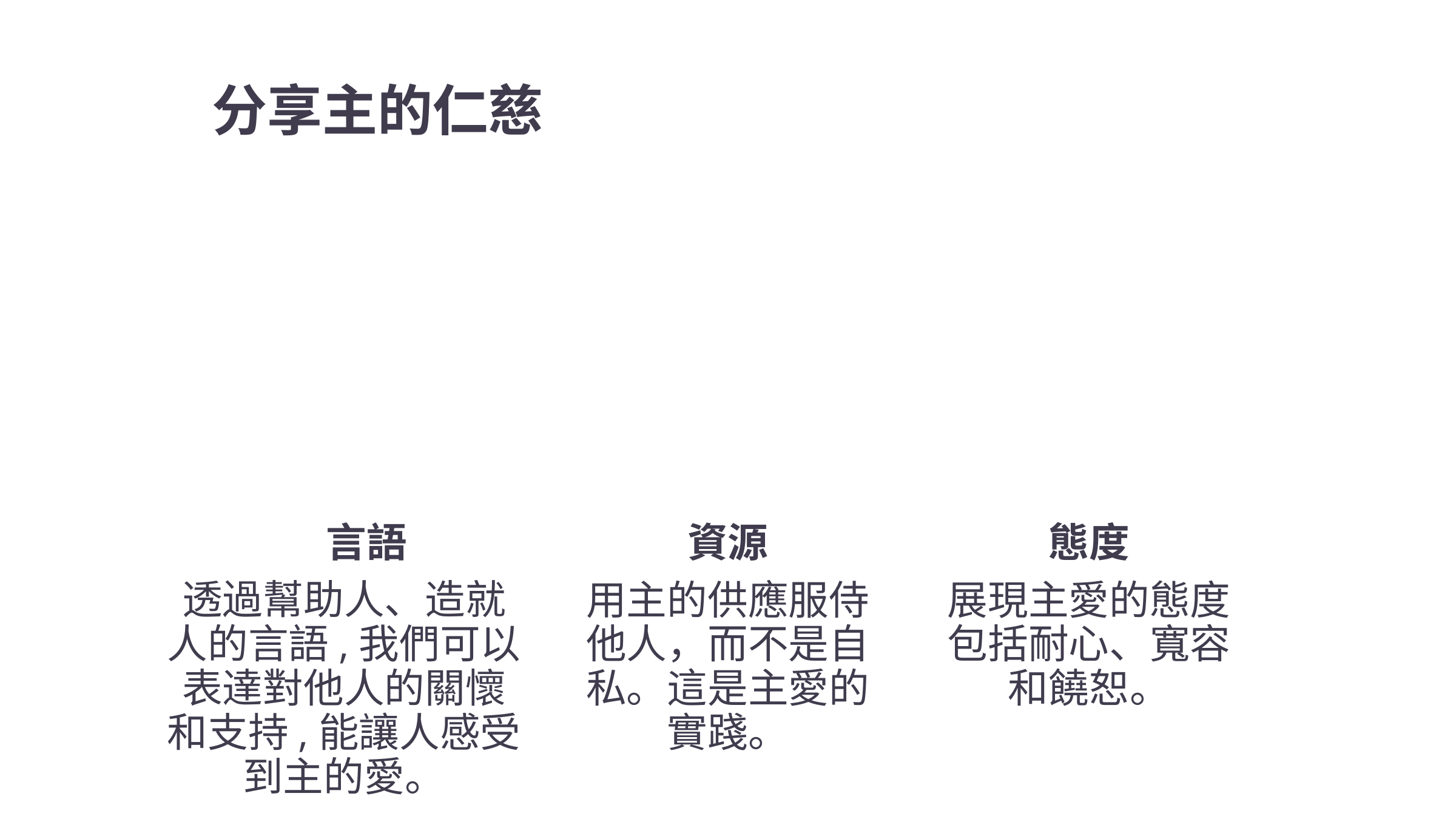

分享主的仁慈
言語
資源
態度
透過幫助人、造就人的言語,我們可以表達對他人的關懷和支持,能讓人感受到主的愛。
用主的供應服侍他人，而不是自私。這是主愛的實踐。
展現主愛的態度包括耐心、寬容和饒恕。